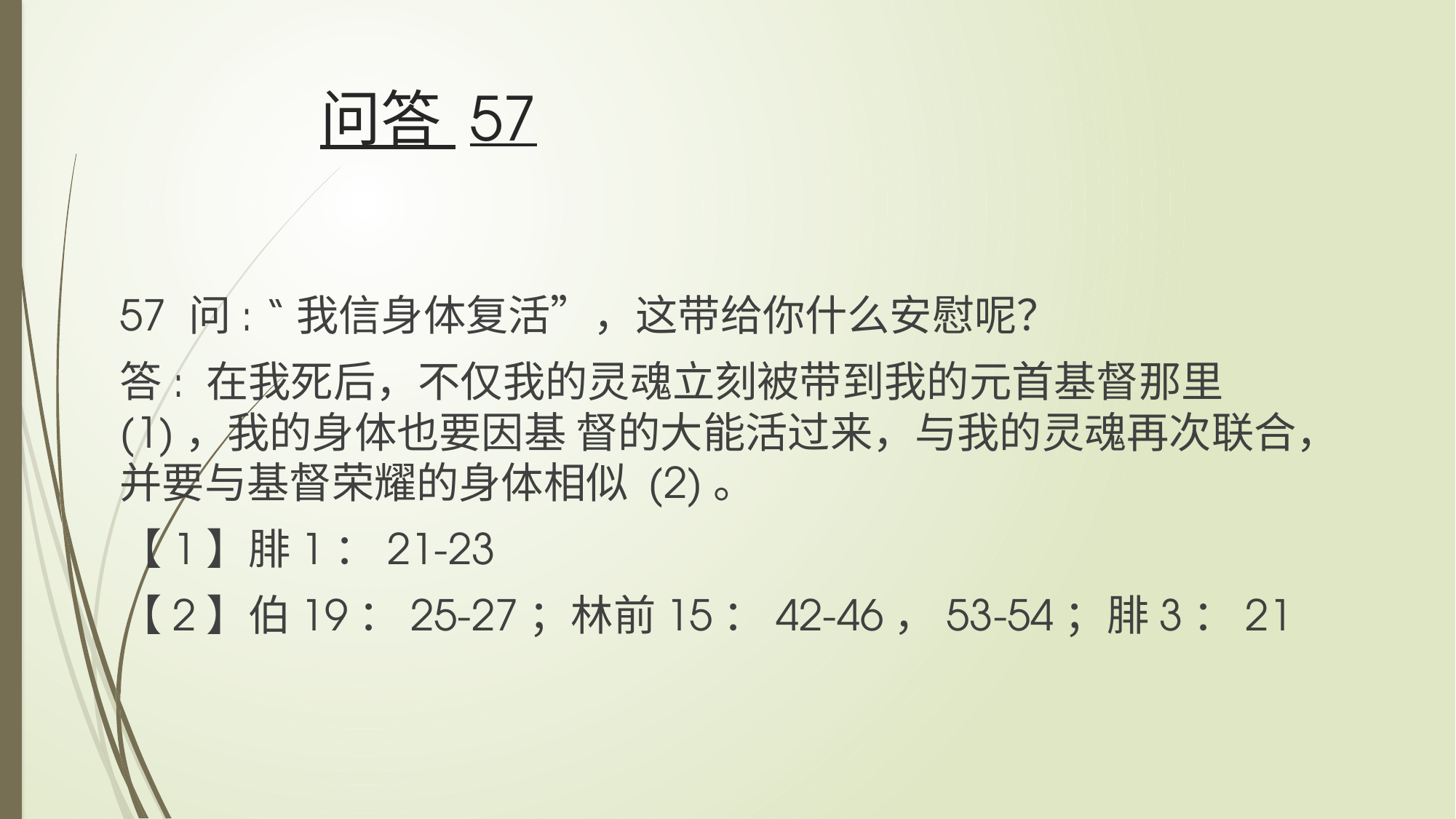

# 问答 57
57 问: “我信身体复活”，这带给你什么安慰呢？
答: 在我死后，不仅我的灵魂立刻被带到我的元首基督那里 (1)，我的身体也要因基 督的大能活过来，与我的灵魂再次联合，并要与基督荣耀的身体相似 (2)。
【1】腓1：21-23
【2】伯19：25-27；林前15：42-46，53-54；腓3：21